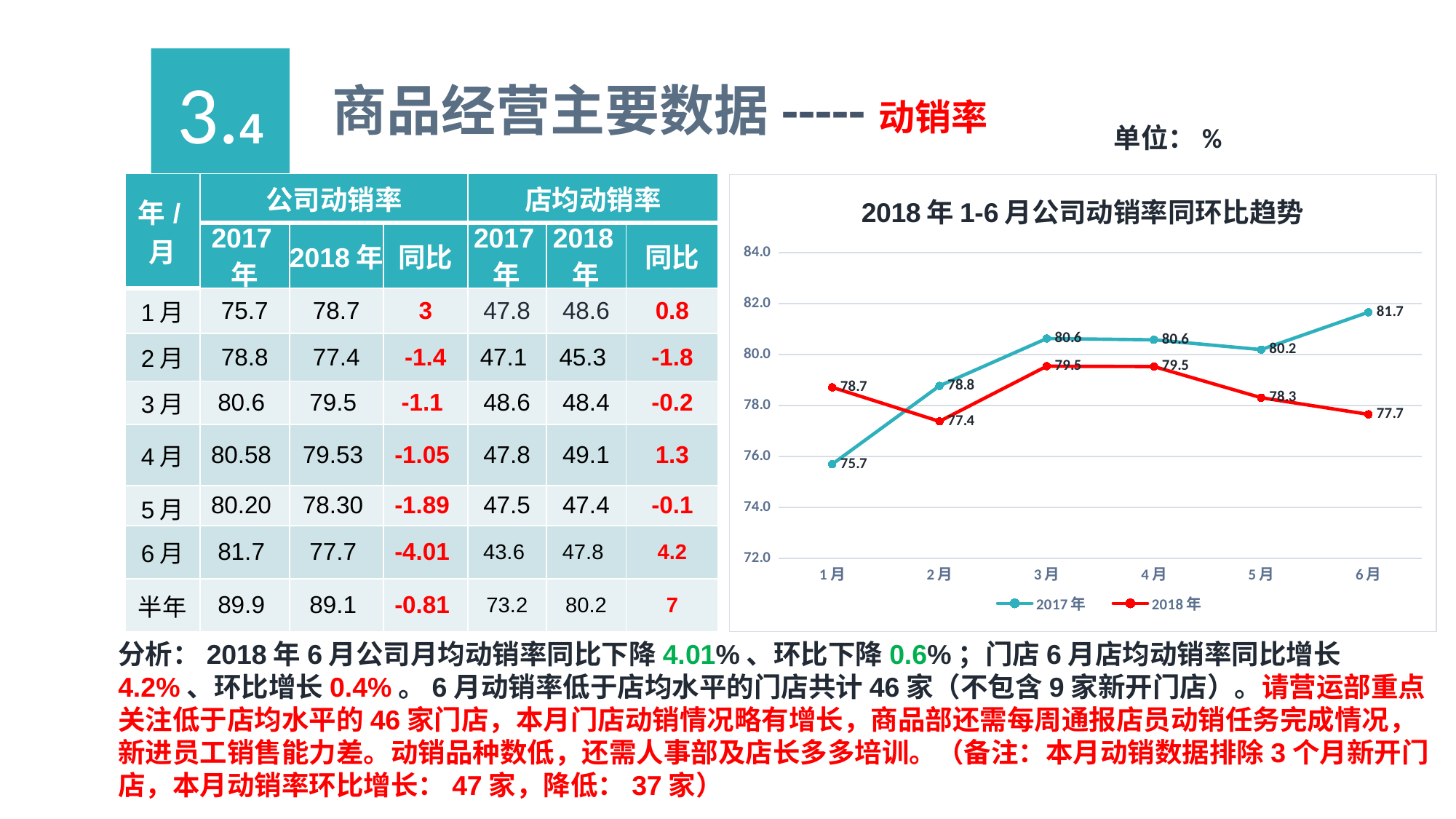

3.4
商品经营主要数据-----动销率
单位：%
| 年/月 | 公司动销率 |  |  | 店均动销率 |  |  |
| --- | --- | --- | --- | --- | --- | --- |
|  | 2017年 | 2018年 | 同比 | 2017年 | 2018年 | 同比 |
| 1月 | 75.7 | 78.7 | 3 | 47.8 | 48.6 | 0.8 |
| 2月 | 78.8 | 77.4 | -1.4 | 47.1 | 45.3 | -1.8 |
| 3月 | 80.6 | 79.5 | -1.1 | 48.6 | 48.4 | -0.2 |
| 4月 | 80.58 | 79.53 | -1.05 | 47.8 | 49.1 | 1.3 |
| 5月 | 80.20 | 78.30 | -1.89 | 47.5 | 47.4 | -0.1 |
| 6月 | 81.7 | 77.7 | -4.01 | 43.6 | 47.8 | 4.2 |
| 半年 | 89.9 | 89.1 | -0.81 | 73.2 | 80.2 | 7 |

### Chart: 2018年1-6月公司动销率同环比趋势

| Category | 2017年 | 2018年 |
|---|---|---|
| 1月 | 75.6935460687078 | 78.7131367292225 |
| 2月 | 78.7692747001713 | 77.3748996521274 |
| 3月 | 80.6295399515738 | 79.5430107526882 |
| 4月 | 80.58 | 79.53 |
| 5月 | 80.1952580195258 | 78.3045399758939 |
| 6月 | 81.6634105498186 | 77.6511596728784 |
分析：2018年6月公司月均动销率同比下降4.01%、环比下降0.6%；门店6月店均动销率同比增长4.2%、环比增长0.4%。6月动销率低于店均水平的门店共计46家（不包含9家新开门店）。请营运部重点关注低于店均水平的46家门店，本月门店动销情况略有增长，商品部还需每周通报店员动销任务完成情况，新进员工销售能力差。动销品种数低，还需人事部及店长多多培训。（备注：本月动销数据排除3个月新开门店，本月动销率环比增长：47家，降低：37家）